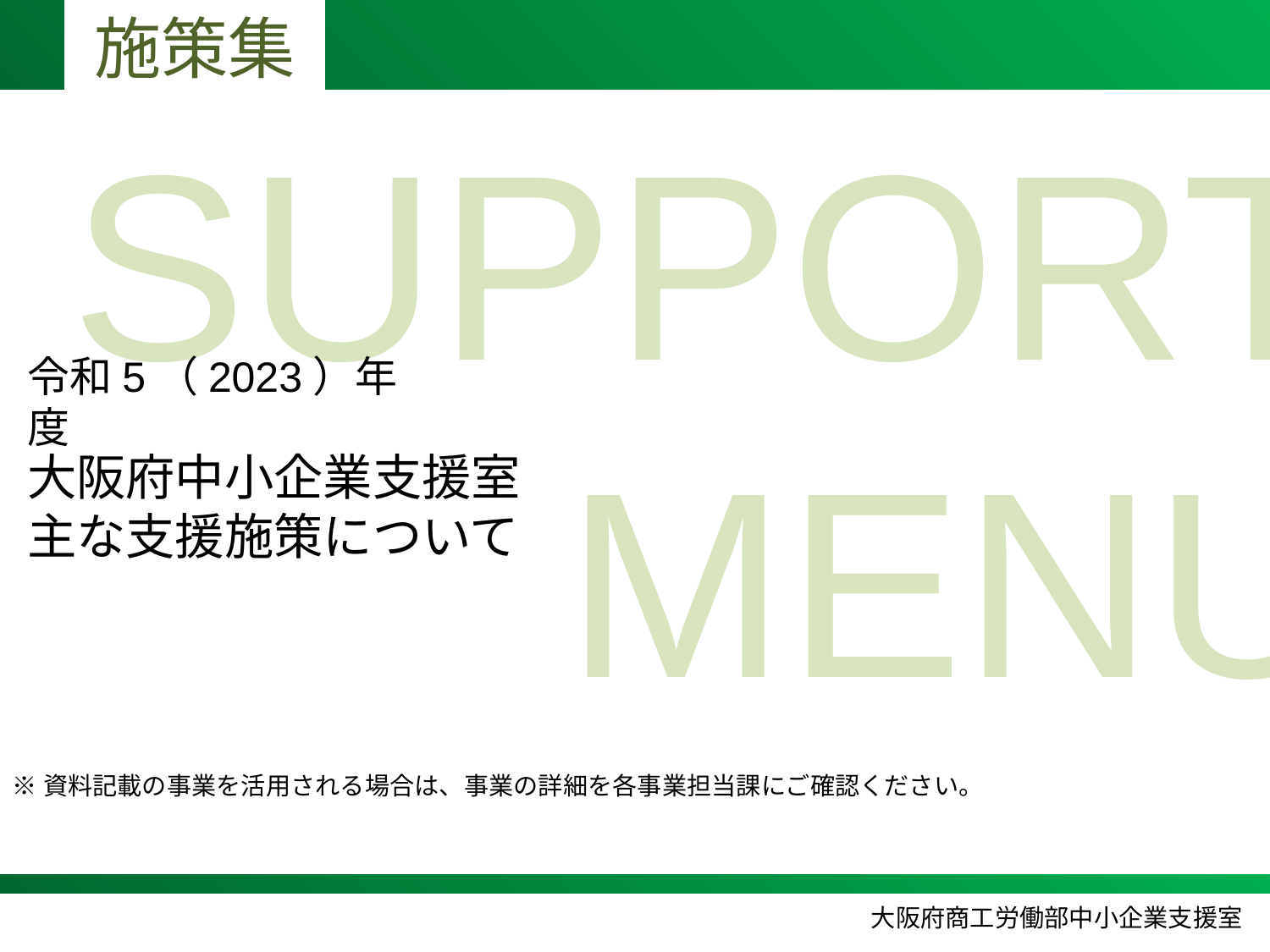

施策集
SUPPORT
MENU
令和5（2023）年度
大阪府中小企業支援室
主な支援施策について
※資料記載の事業を活用される場合は、事業の詳細を各事業担当課にご確認ください。

大阪府商工労働部中小企業支援室